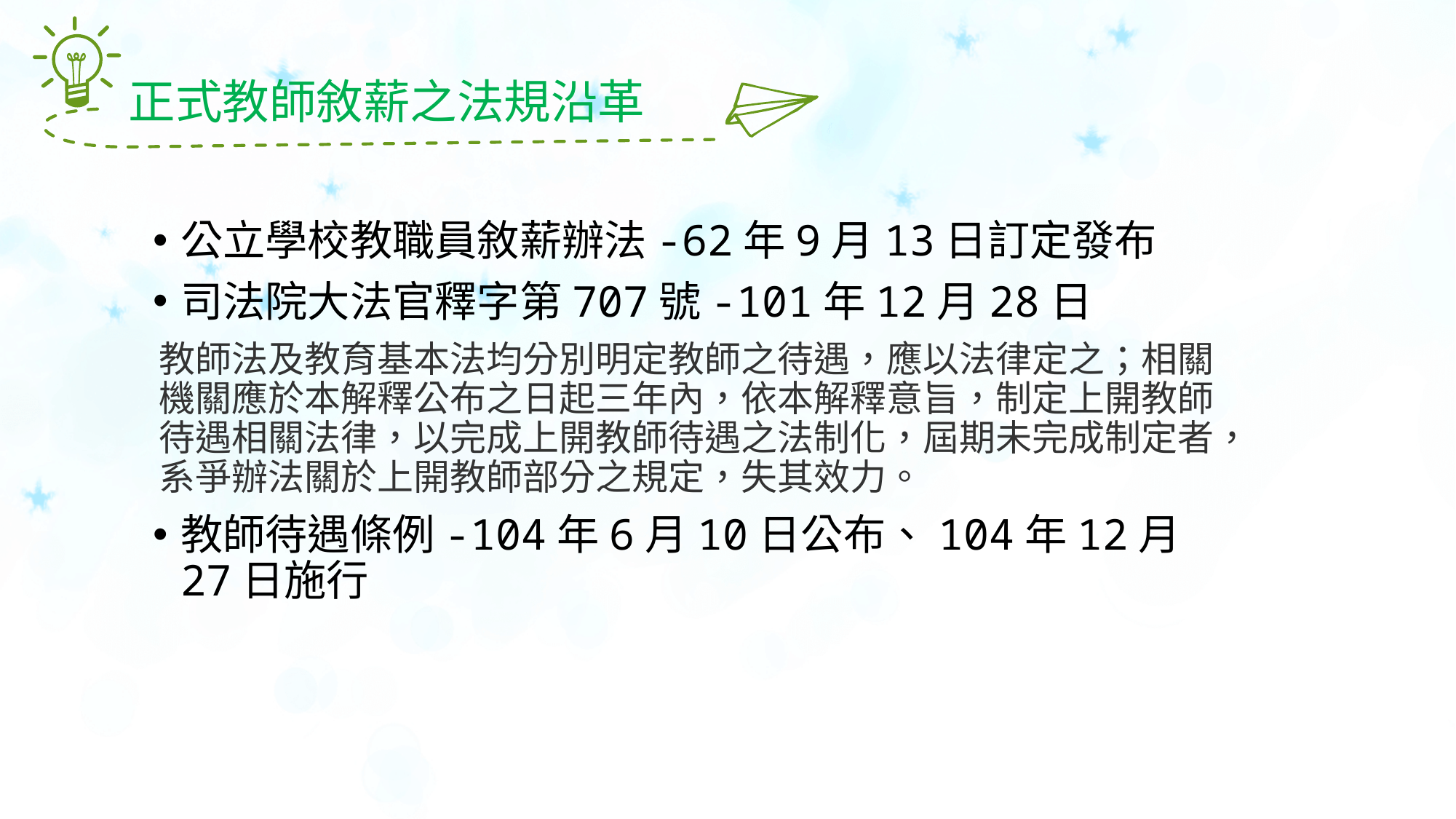

正式教師敘薪之法規沿革
公立學校教職員敘薪辦法-62年9月13日訂定發布
司法院大法官釋字第707號-101年12月28日
教師法及教育基本法均分別明定教師之待遇，應以法律定之；相關機關應於本解釋公布之日起三年內，依本解釋意旨，制定上開教師待遇相關法律，以完成上開教師待遇之法制化，屆期未完成制定者，系爭辦法關於上開教師部分之規定，失其效力。
教師待遇條例-104年6月10日公布、104年12月27日施行